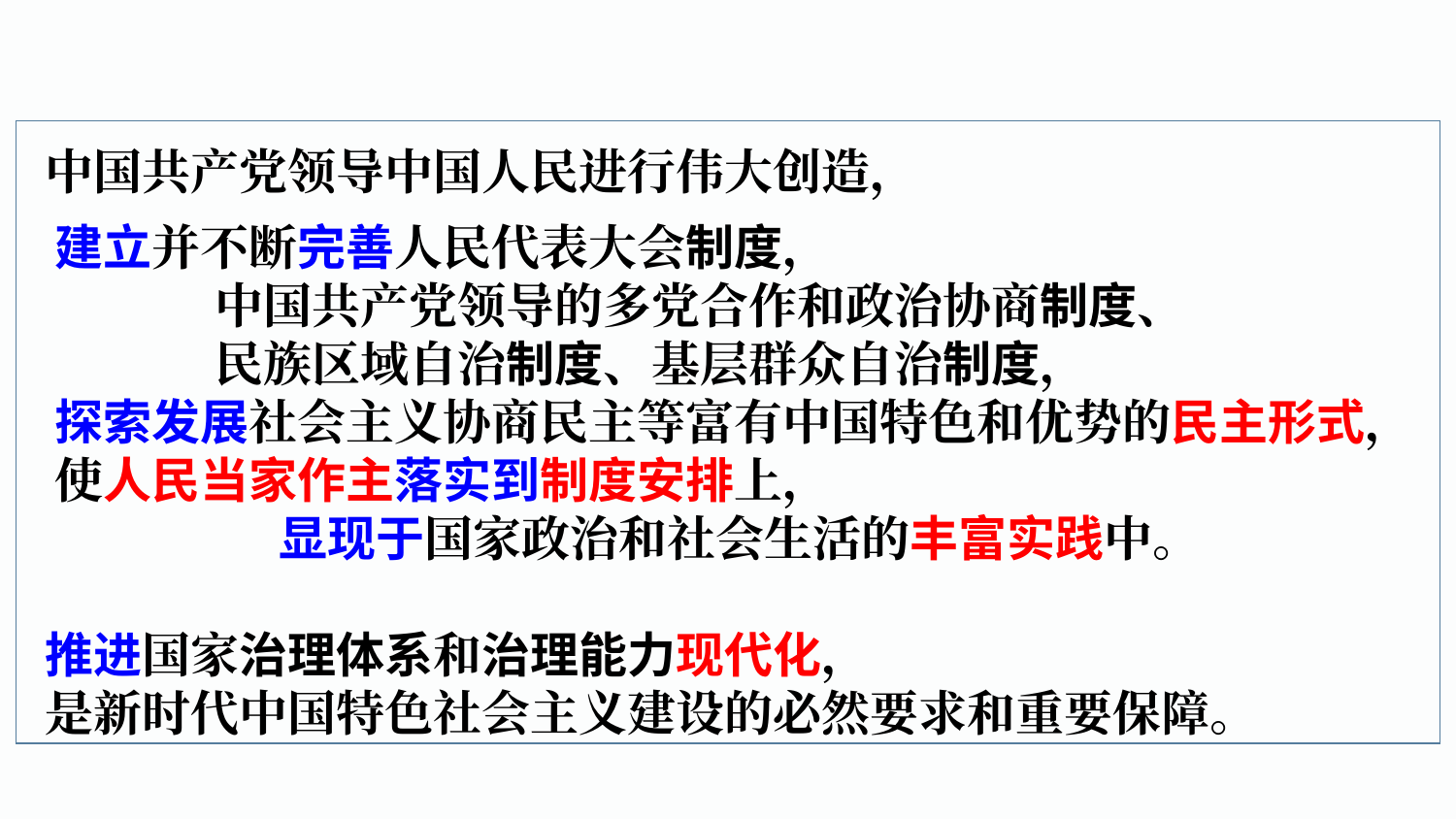

中国共产党领导中国人民进行伟大创造，
  建立并不断完善人民代表大会制度，
               中国共产党领导的多党合作和政治协商制度、
               民族区域自治制度、基层群众自治制度，
  探索发展社会主义协商民主等富有中国特色和优势的民主形式，
  使人民当家作主落实到制度安排上，
                      显现于国家政治和社会生活的丰富实践中。

 推进国家治理体系和治理能力现代化，
 是新时代中国特色社会主义建设的必然要求和重要保障。